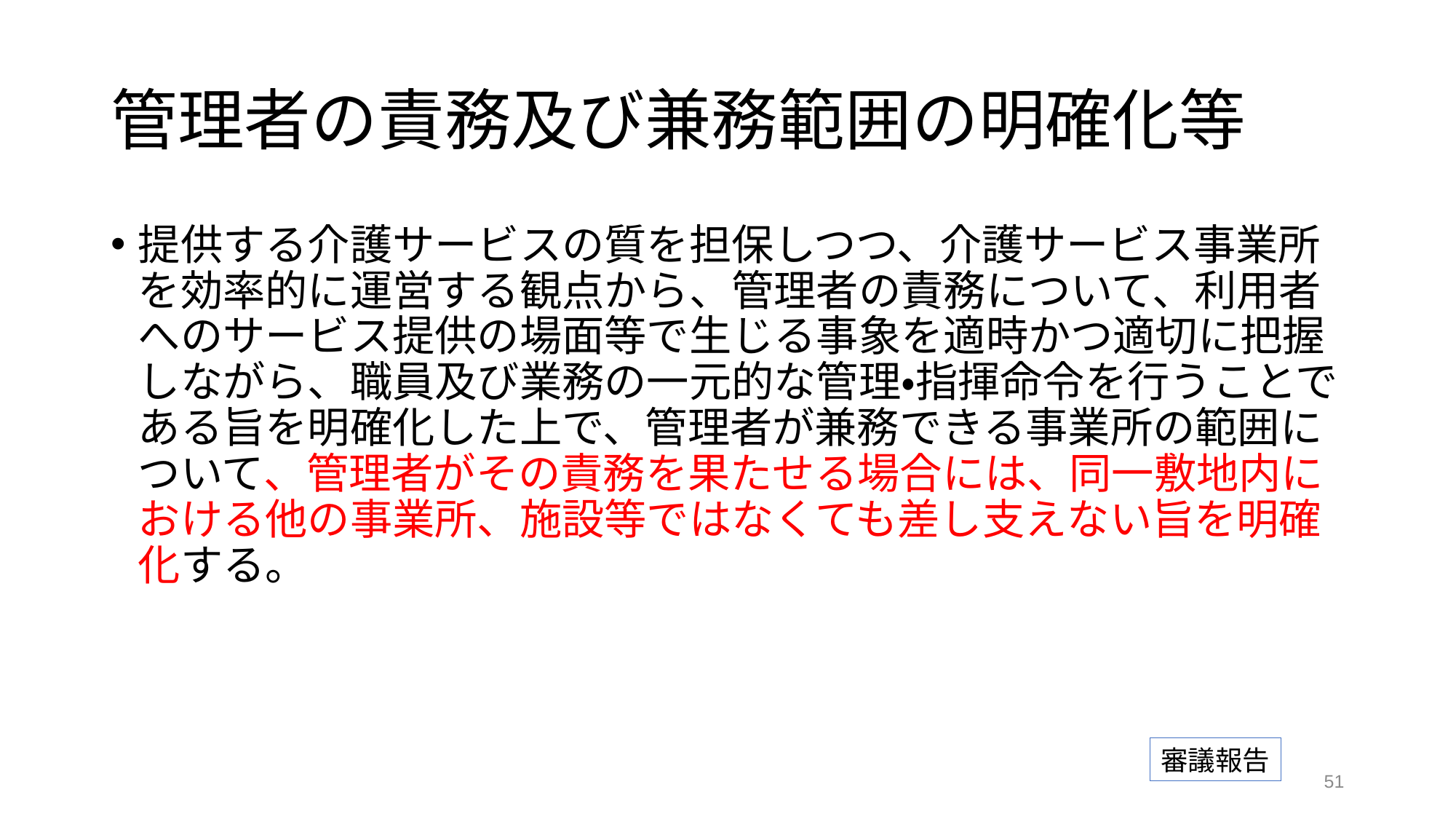

# 管理者の責務及び兼務範囲の明確化等
提供する介護サービスの質を担保しつつ、介護サービス事業所を効率的に運営する観点から、管理者の責務について、利用者へのサービス提供の場面等で生じる事象を適時かつ適切に把握しながら、職員及び業務の一元的な管理・指揮命令を行うことである旨を明確化した上で、管理者が兼務できる事業所の範囲について、管理者がその責務を果たせる場合には、同一敷地内における他の事業所、施設等ではなくても差し支えない旨を明確化する。
審議報告
51